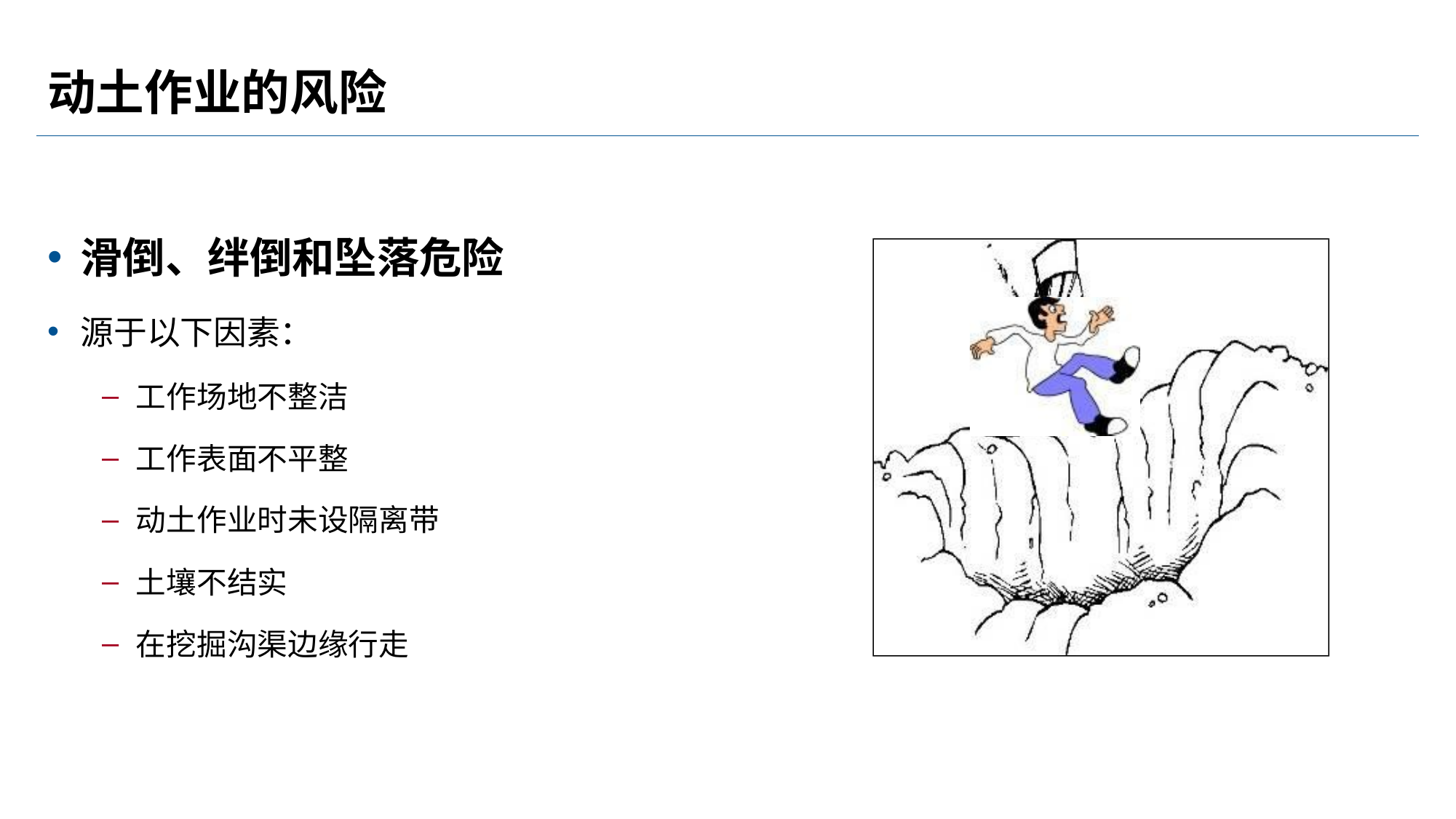

# 动土作业的风险
滑倒、绊倒和坠落危险
源于以下因素：
工作场地不整洁
工作表面不平整
动土作业时未设隔离带
土壤不结实
在挖掘沟渠边缘行走

54